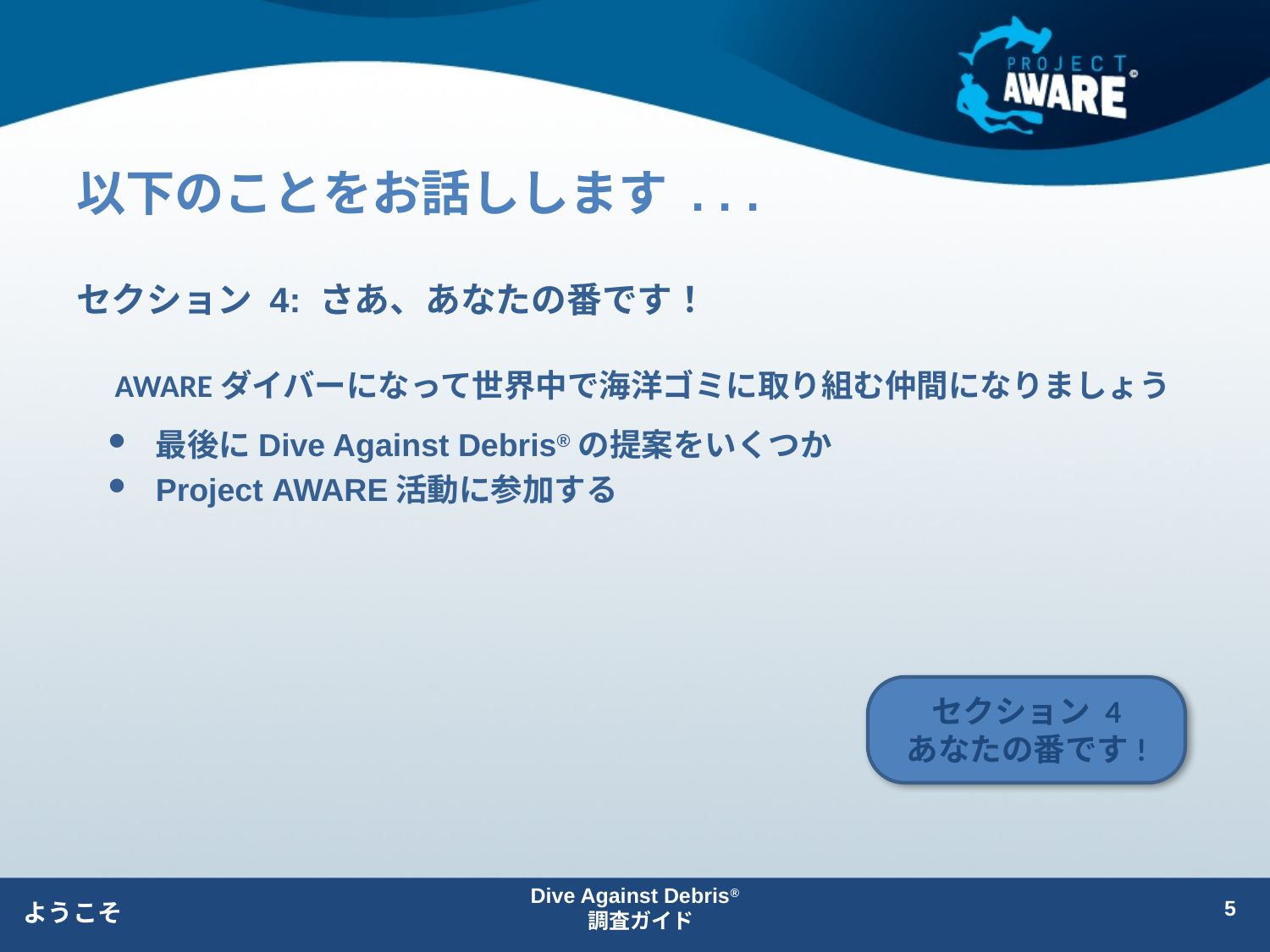

# 以下のことをお話しします . . .
セクション 4: さあ、あなたの番です！
 AWAREダイバーになって世界中で海洋ゴミに取り組む仲間になりましょう
最後にDive Against Debris®の提案をいくつか
Project AWARE活動に参加する

セクション 4
あなたの番です!
Dive Against Debris®
 調査ガイド
5
ようこそ